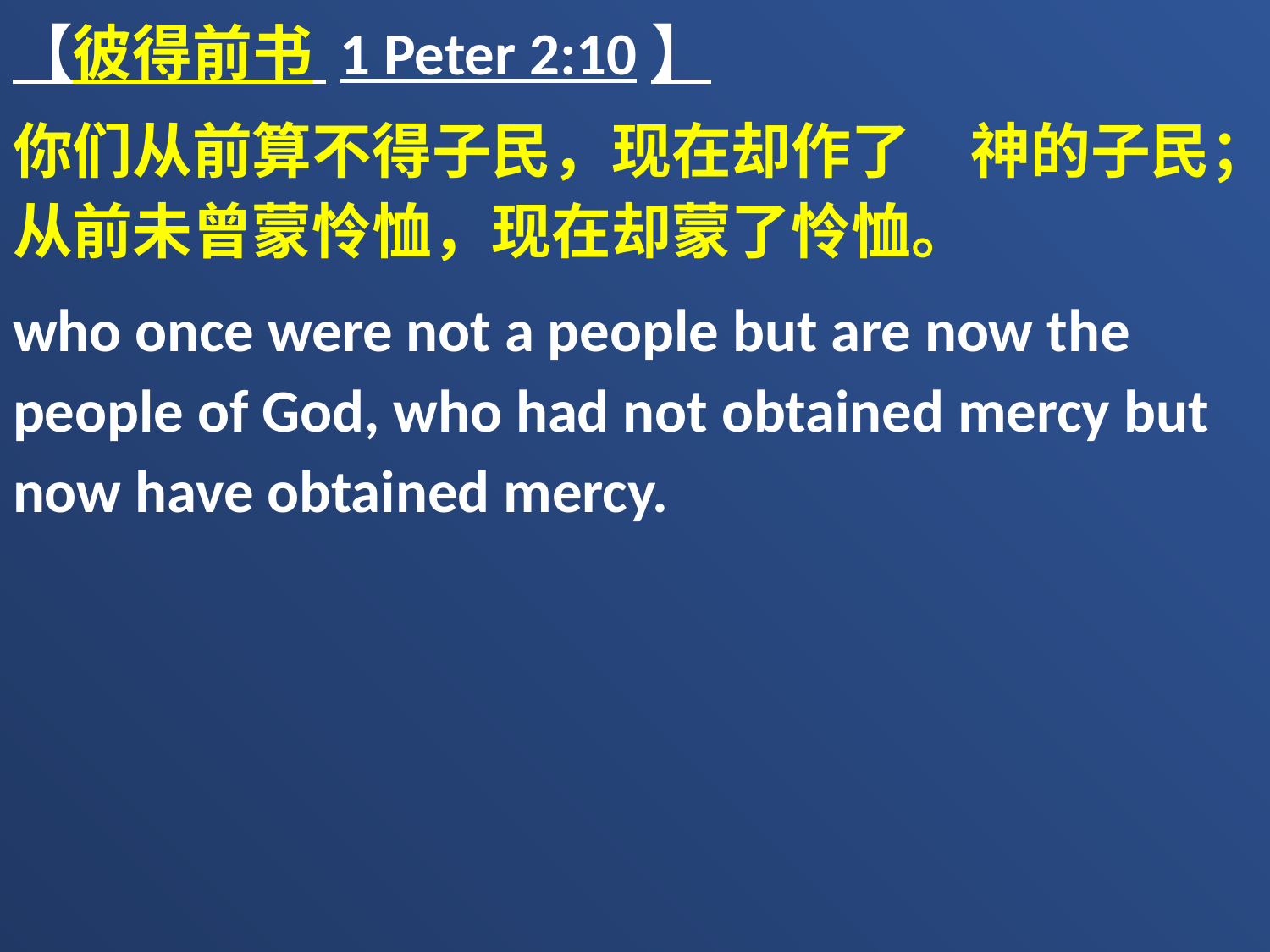

【彼得前书 1 Peter 2:10】
你们从前算不得子民，现在却作了　神的子民；从前未曾蒙怜恤，现在却蒙了怜恤。
who once were not a people but are now the people of God, who had not obtained mercy but now have obtained mercy.